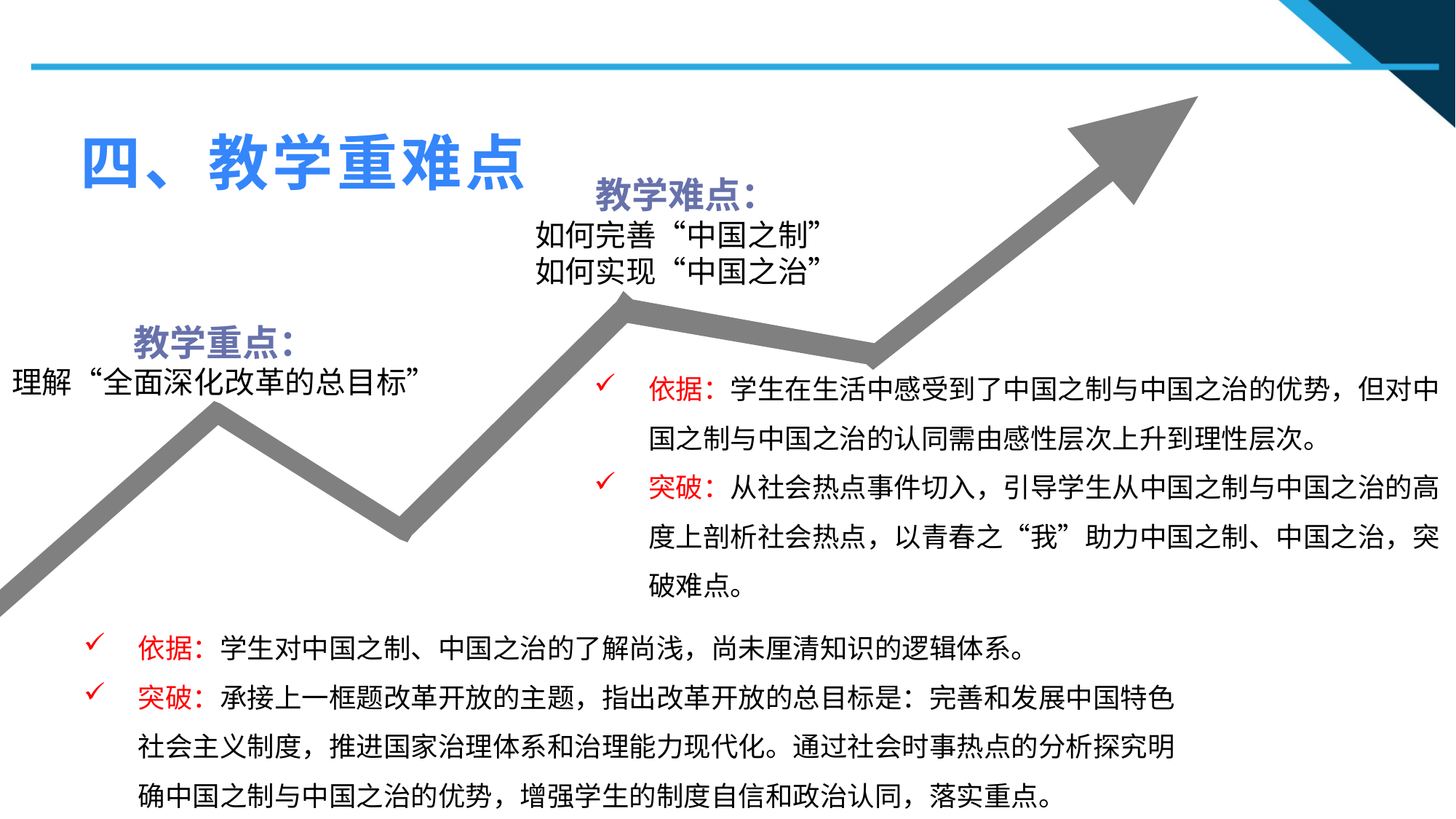

四、教学重难点

教学难点：
如何完善“中国之制”
如何实现“中国之治”
教学重点：
理解“全面深化改革的总目标”
依据：学生在生活中感受到了中国之制与中国之治的优势，但对中国之制与中国之治的认同需由感性层次上升到理性层次。
突破：从社会热点事件切入，引导学生从中国之制与中国之治的高度上剖析社会热点，以青春之“我”助力中国之制、中国之治，突破难点。
依据：学生对中国之制、中国之治的了解尚浅，尚未厘清知识的逻辑体系。
突破：承接上一框题改革开放的主题，指出改革开放的总目标是：完善和发展中国特色社会主义制度，推进国家治理体系和治理能力现代化。通过社会时事热点的分析探究明确中国之制与中国之治的优势，增强学生的制度自信和政治认同，落实重点。